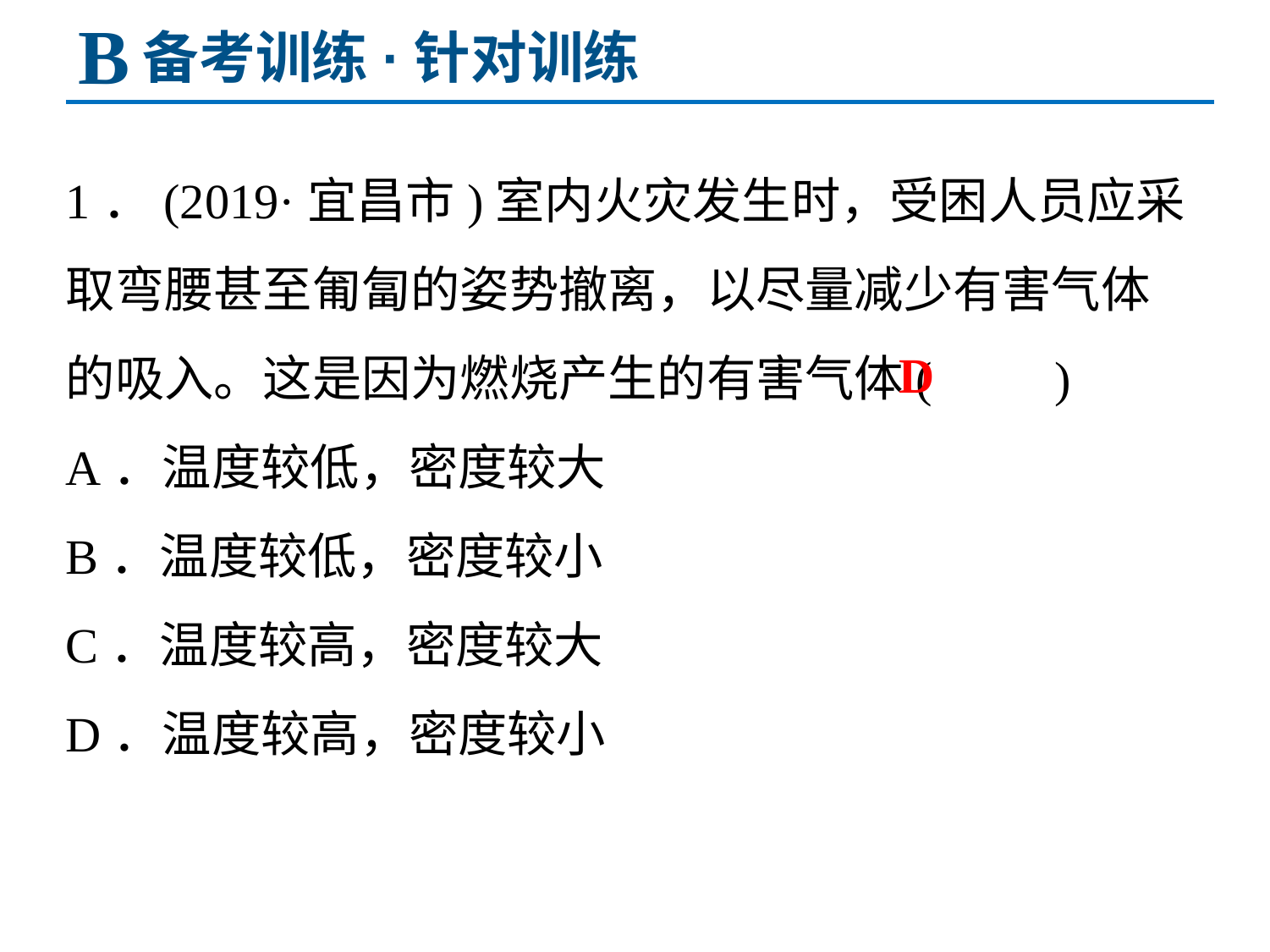

B
备考训练·针对训练
1．(2019·宜昌市)室内火灾发生时，受困人员应采取弯腰甚至匍匐的姿势撤离，以尽量减少有害气体的吸入。这是因为燃烧产生的有害气体(　　)
A．温度较低，密度较大
B．温度较低，密度较小
C．温度较高，密度较大
D．温度较高，密度较小
D